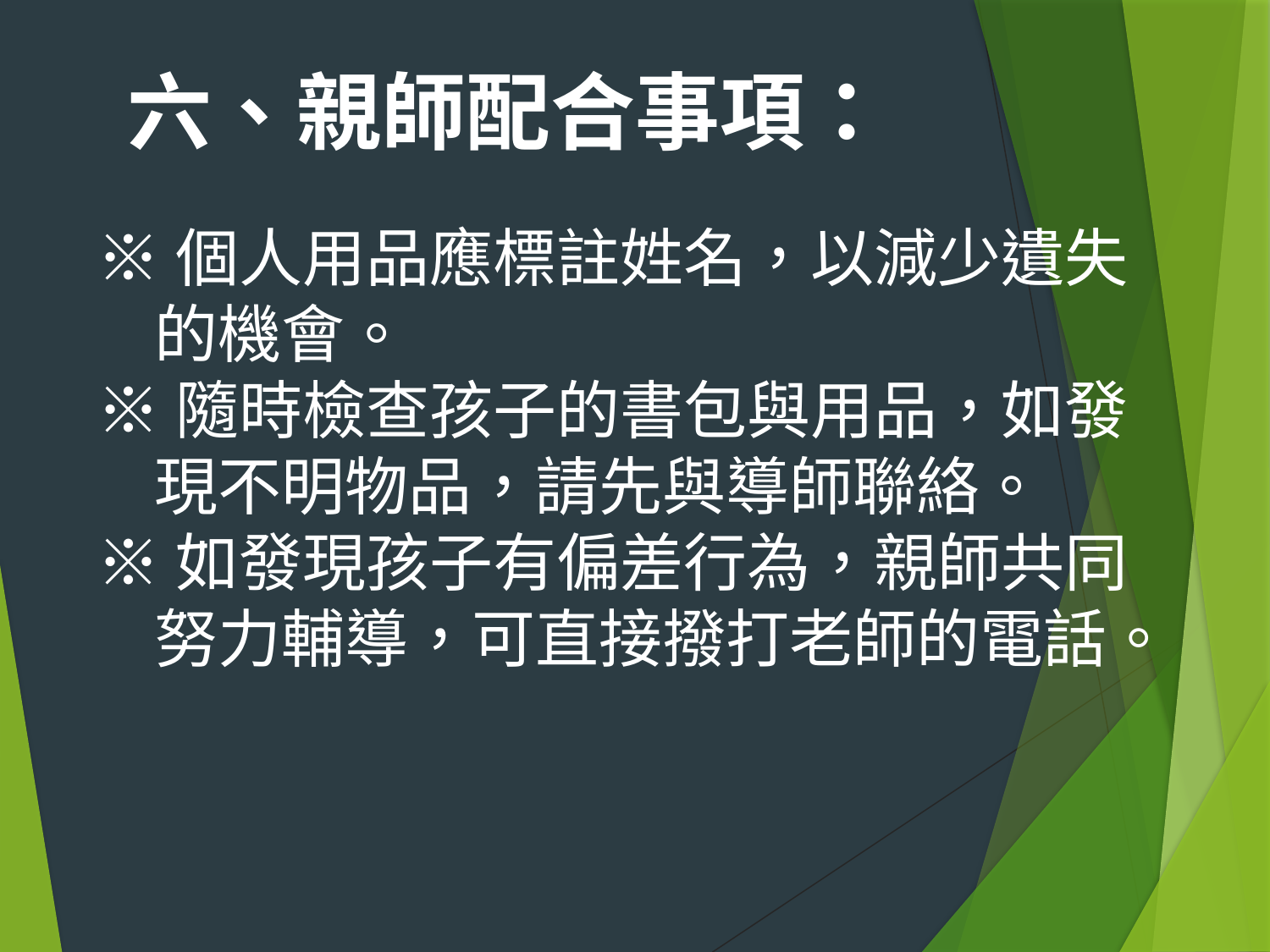

六、親師配合事項：
※個人用品應標註姓名，以減少遺失
   的機會。
※隨時檢查孩子的書包與用品，如發
   現不明物品，請先與導師聯絡。
※如發現孩子有偏差行為，親師共同
   努力輔導，可直接撥打老師的電話。